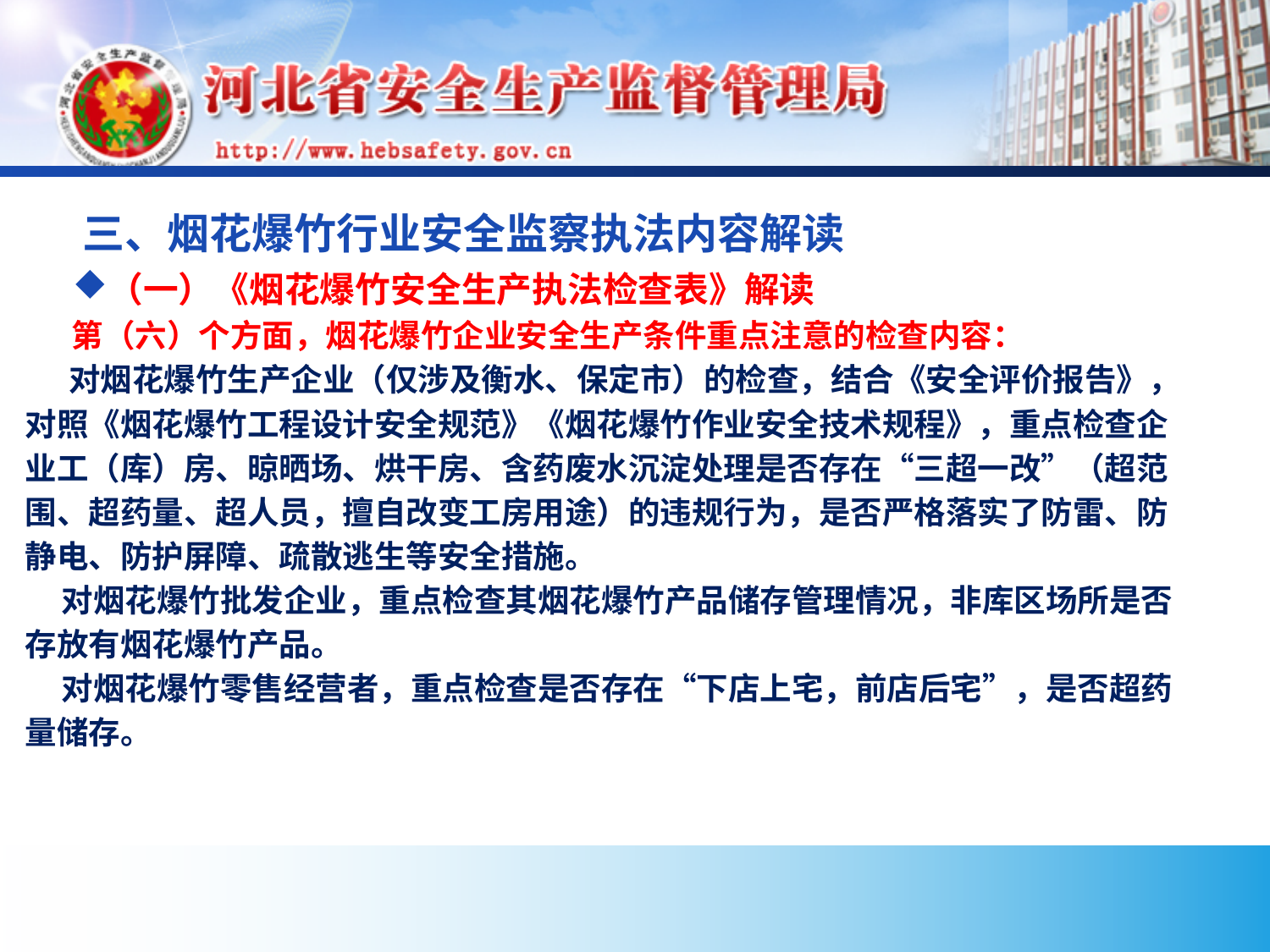

# 三、烟花爆竹行业安全监察执法内容解读
（一）《烟花爆竹安全生产执法检查表》解读
     第（六）个方面，烟花爆竹企业安全生产条件重点注意的检查内容：
     对烟花爆竹生产企业（仅涉及衡水、保定市）的检查，结合《安全评价报告》，对照《烟花爆竹工程设计安全规范》《烟花爆竹作业安全技术规程》，重点检查企业工（库）房、晾晒场、烘干房、含药废水沉淀处理是否存在“三超一改”（超范围、超药量、超人员，擅自改变工房用途）的违规行为，是否严格落实了防雷、防静电、防护屏障、疏散逃生等安全措施。
    对烟花爆竹批发企业，重点检查其烟花爆竹产品储存管理情况，非库区场所是否存放有烟花爆竹产品。
    对烟花爆竹零售经营者，重点检查是否存在“下店上宅，前店后宅”，是否超药量储存。